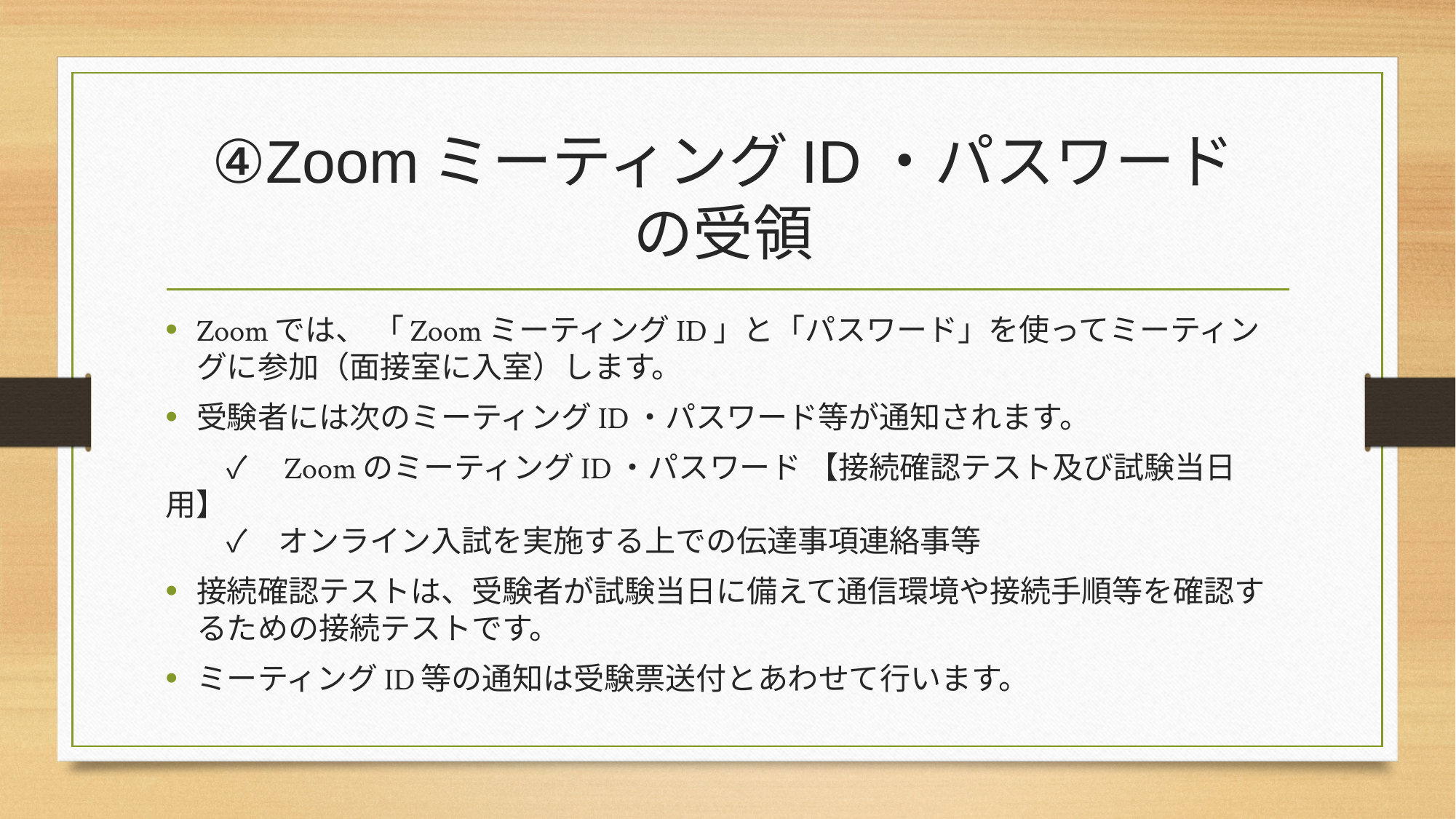

# ④ZoomミーティングID・パスワード の受領
Zoomでは、 「ZoomミーティングID」と「パスワード」を使ってミーティングに参加（面接室に入室）します。
受験者には次のミーティングID・パスワード等が通知されます。
　　✓　ZoomのミーティングID・パスワード 【接続確認テスト及び試験当日用】
　　✓　オンライン入試を実施する上での伝達事項連絡事等
接続確認テストは、受験者が試験当日に備えて通信環境や接続手順等を確認するための接続テストです。
ミーティングID等の通知は受験票送付とあわせて行います。